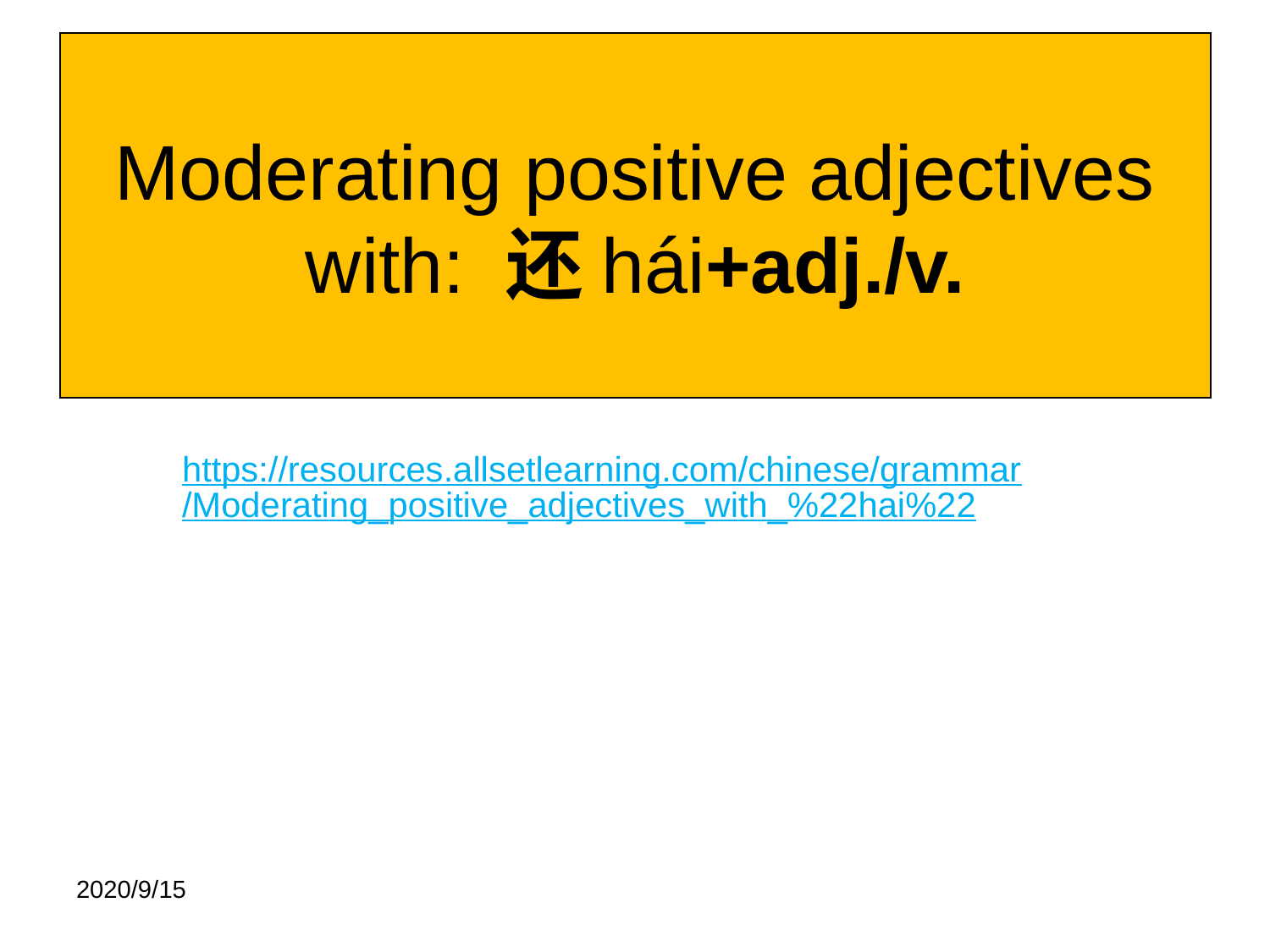

# Moderating positive adjectives with: 还hái+adj./v.
https://resources.allsetlearning.com/chinese/grammar/Moderating_positive_adjectives_with_%22hai%22
2020/9/15